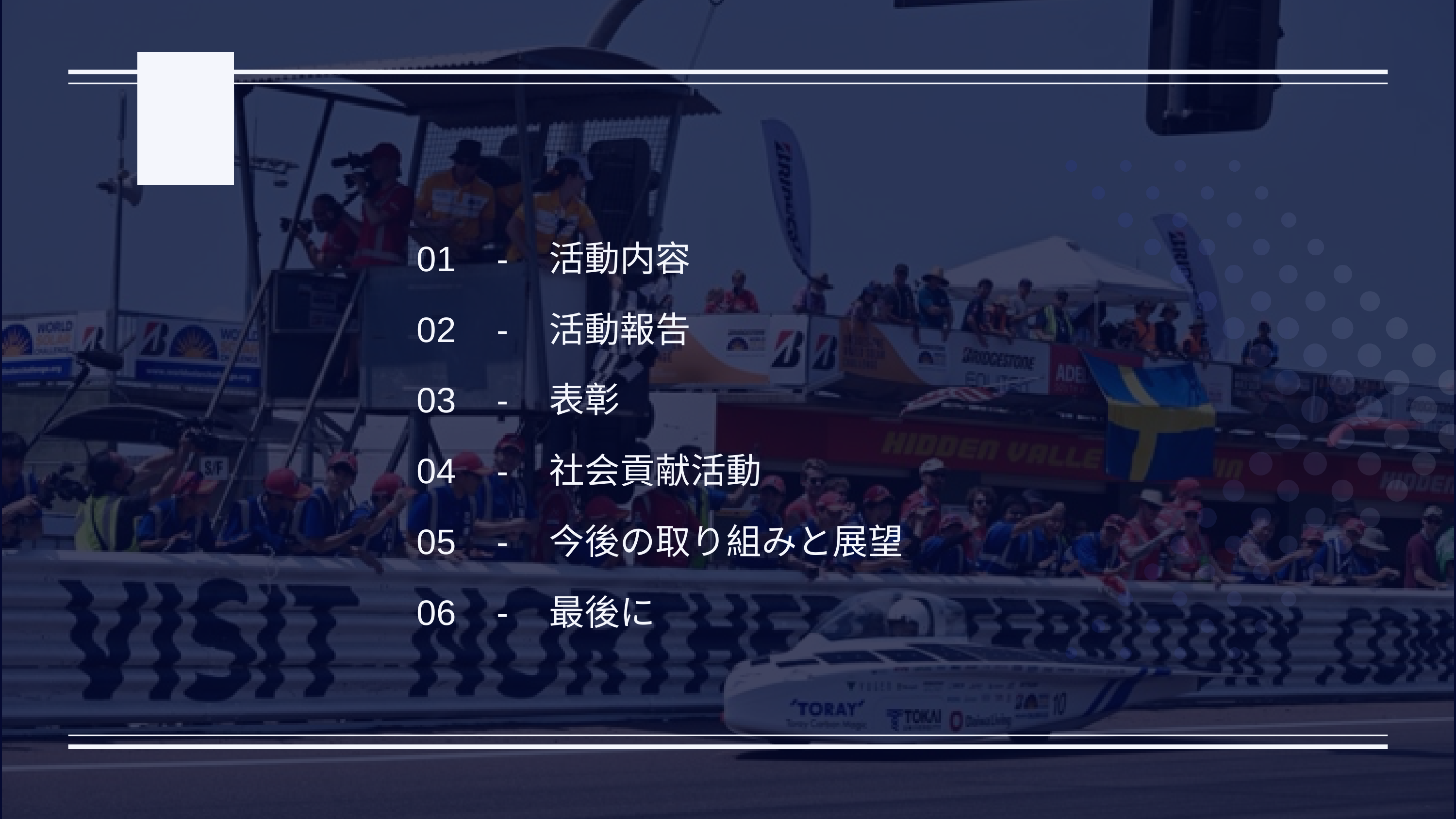

01
02
03
04
05
06
-
-
-
-
-
-
活動内容
活動報告
表彰
社会貢献活動
今後の取り組みと展望
最後に